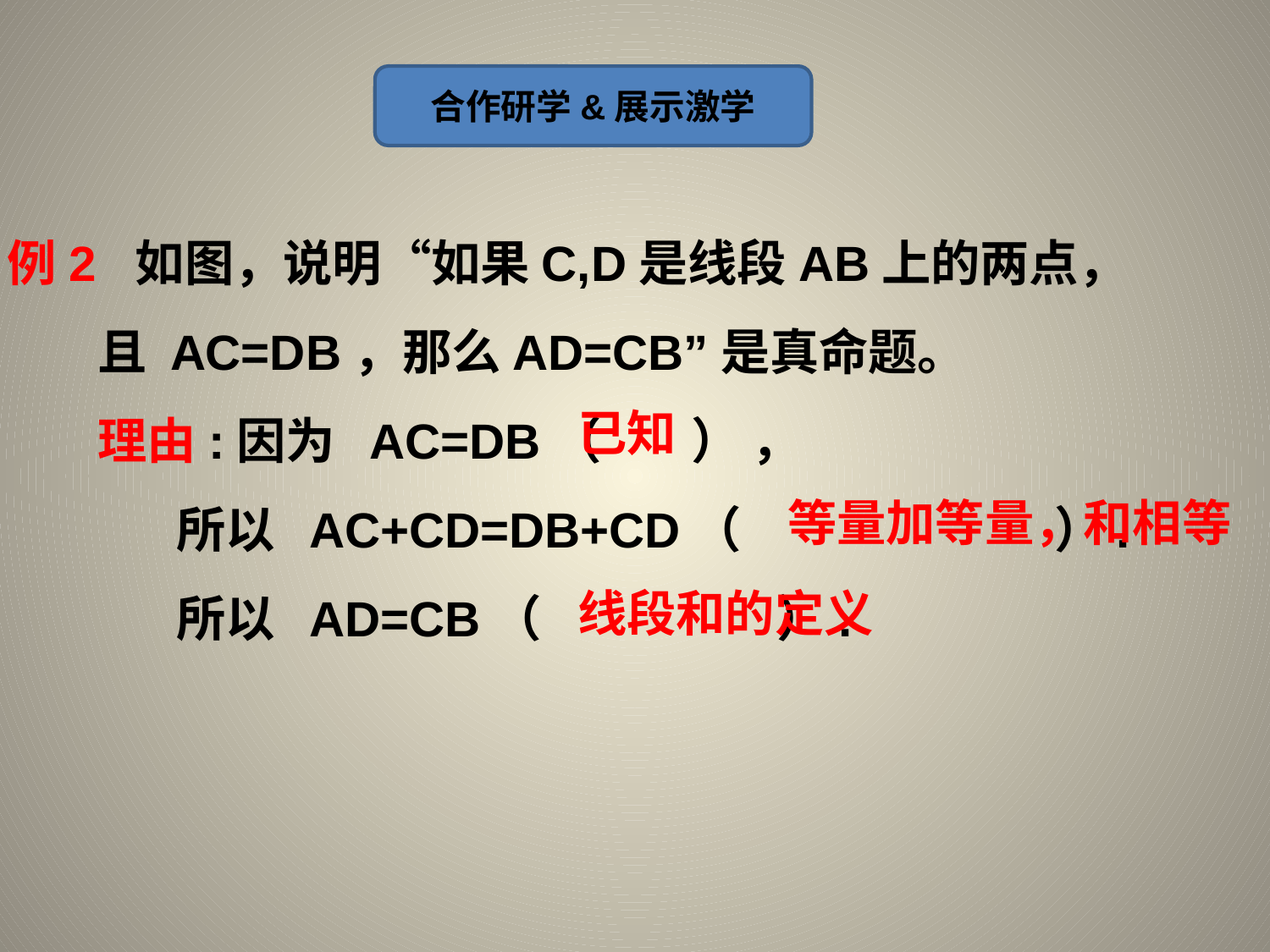

合作研学&展示激学
例2  如图，说明“如果C,D是线段AB上的两点，
       且 AC=DB，那么AD=CB”是真命题。
       理由:因为  AC=DB（        ） ，
              所以  AC+CD=DB+CD（                            ）.
              所以  AD=CB（                     ）.

已知
等量加等量，和相等
线段和的定义